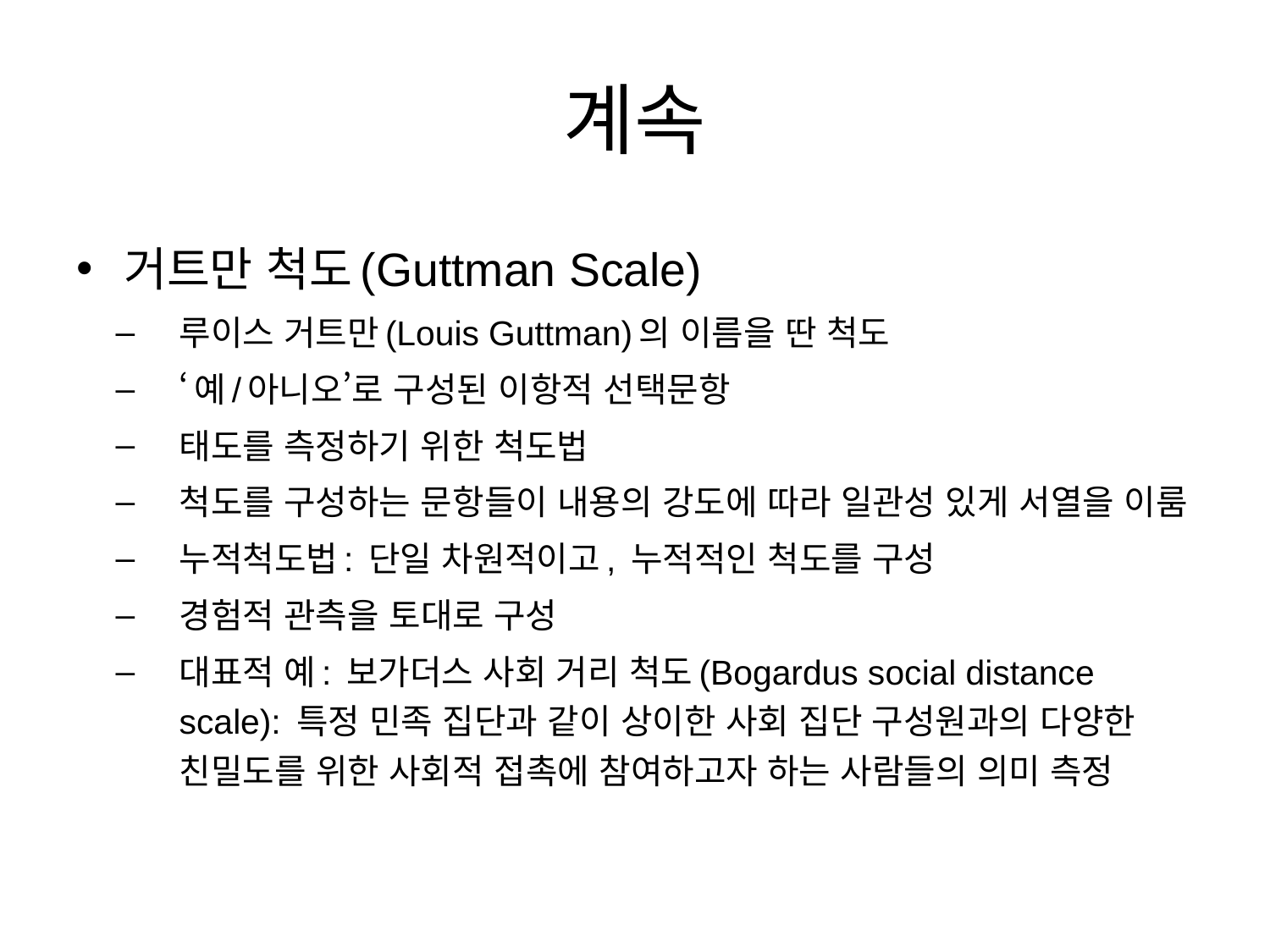

# 계속
거트만 척도(Guttman Scale)
루이스 거트만(Louis Guttman)의 이름을 딴 척도
‘예/아니오’로 구성된 이항적 선택문항
태도를 측정하기 위한 척도법
척도를 구성하는 문항들이 내용의 강도에 따라 일관성 있게 서열을 이룸
누적척도법: 단일 차원적이고, 누적적인 척도를 구성
경험적 관측을 토대로 구성
대표적 예: 보가더스 사회 거리 척도(Bogardus social distance scale): 특정 민족 집단과 같이 상이한 사회 집단 구성원과의 다양한 친밀도를 위한 사회적 접촉에 참여하고자 하는 사람들의 의미 측정